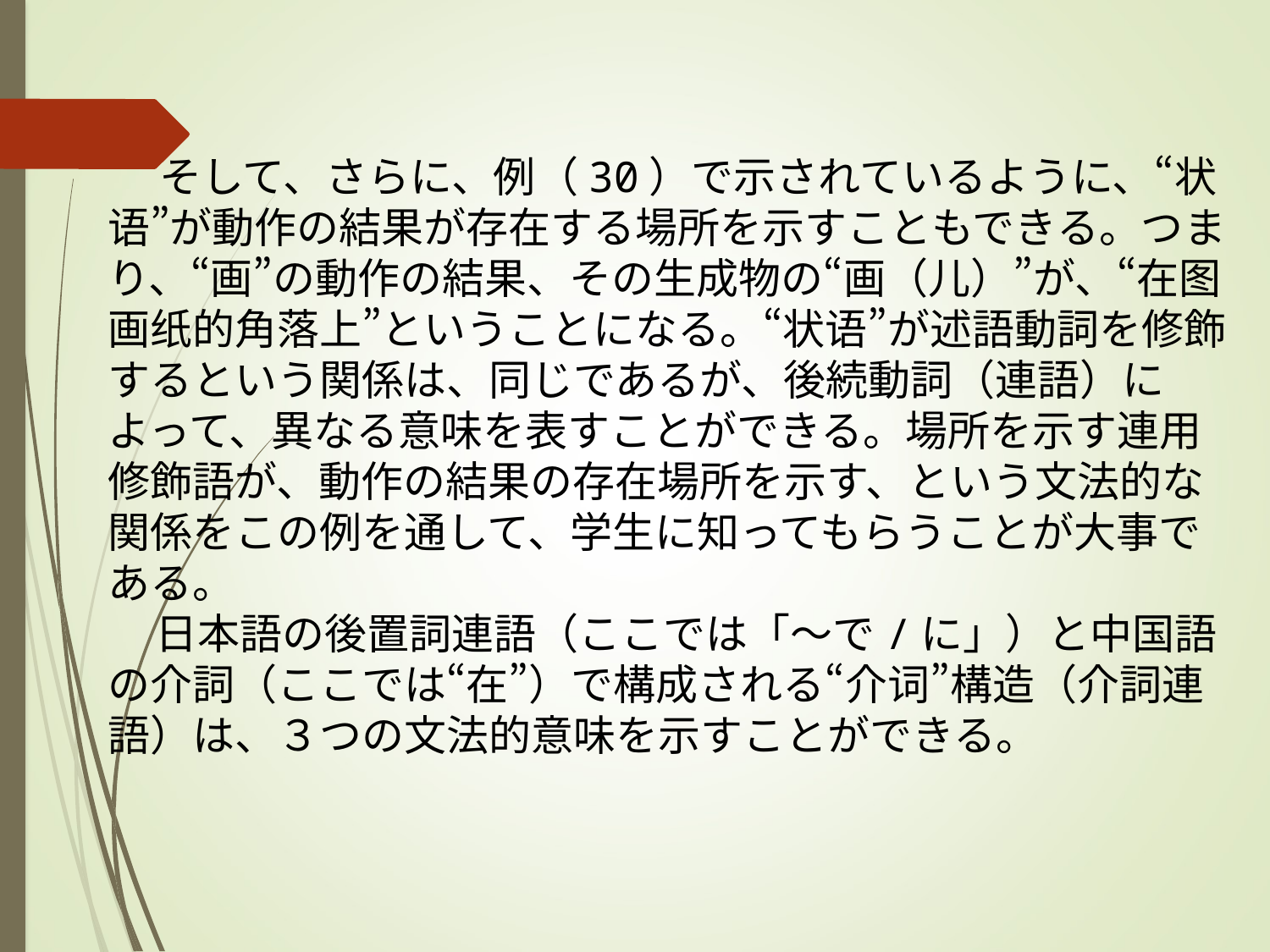

そして、さらに、例（30）で示されているように、“状语”が動作の結果が存在する場所を示すこともできる。つまり、“画”の動作の結果、その生成物の“画（儿）”が、“在图画纸的角落上”ということになる。“状语”が述語動詞を修飾するという関係は、同じであるが、後続動詞（連語）によって、異なる意味を表すことができる。場所を示す連用修飾語が、動作の結果の存在場所を示す、という文法的な関係をこの例を通して、学生に知ってもらうことが大事である。
    日本語の後置詞連語（ここでは「～で/に」）と中国語の介詞（ここでは“在”）で構成される“介词”構造（介詞連語）は、３つの文法的意味を示すことができる。